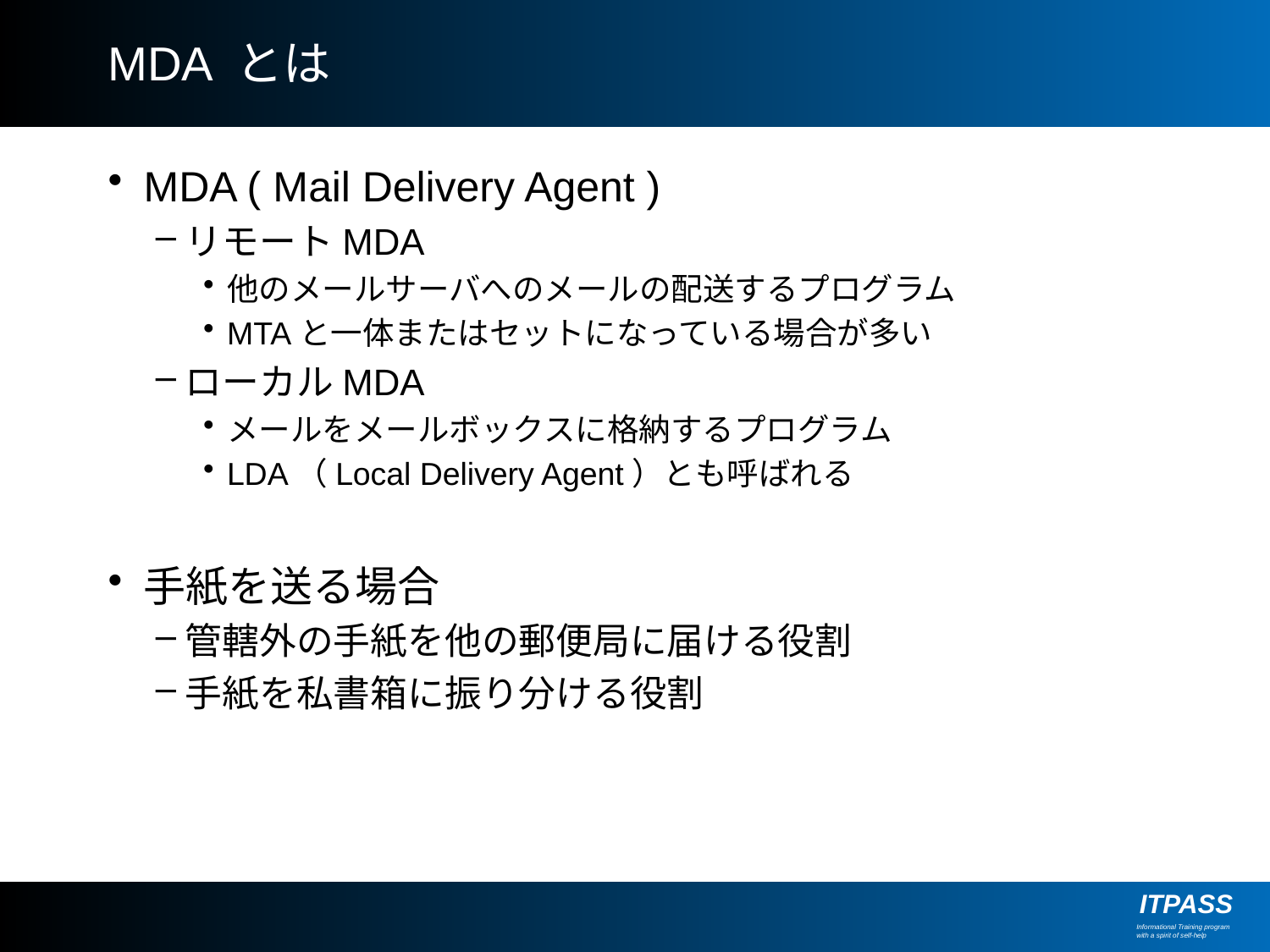

# MDA とは
MDA ( Mail Delivery Agent )
リモートMDA
他のメールサーバへのメールの配送するプログラム
MTAと一体またはセットになっている場合が多い
ローカルMDA
メールをメールボックスに格納するプログラム
LDA（Local Delivery Agent）とも呼ばれる

手紙を送る場合
管轄外の手紙を他の郵便局に届ける役割
手紙を私書箱に振り分ける役割